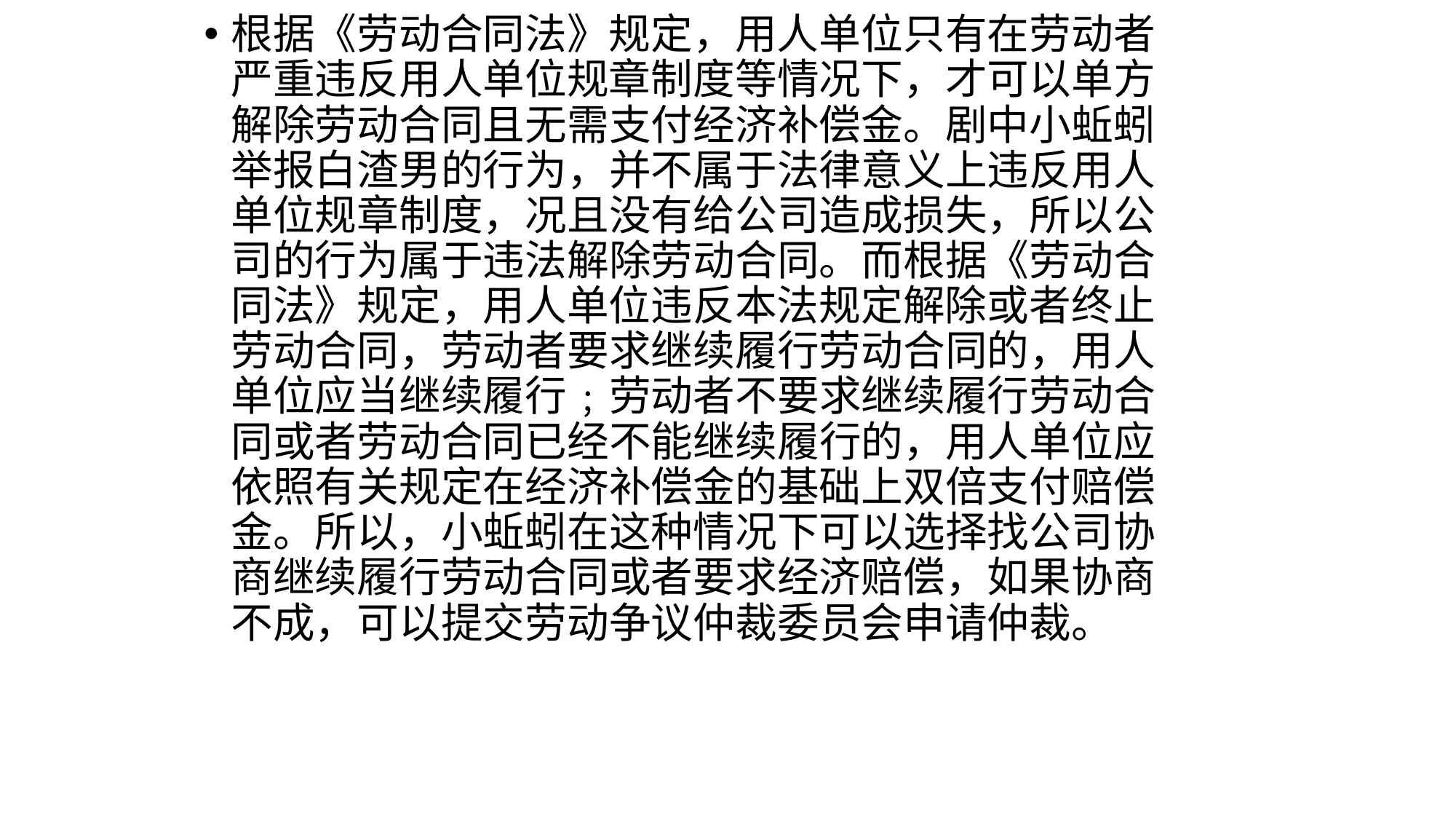

根据《劳动合同法》规定，用人单位只有在劳动者严重违反用人单位规章制度等情况下，才可以单方解除劳动合同且无需支付经济补偿金。剧中小蚯蚓举报白渣男的行为，并不属于法律意义上违反用人单位规章制度，况且没有给公司造成损失，所以公司的行为属于违法解除劳动合同。而根据《劳动合同法》规定，用人单位违反本法规定解除或者终止劳动合同，劳动者要求继续履行劳动合同的，用人单位应当继续履行﹔劳动者不要求继续履行劳动合同或者劳动合同已经不能继续履行的，用人单位应依照有关规定在经济补偿金的基础上双倍支付赔偿金。所以，小蚯蚓在这种情况下可以选择找公司协商继续履行劳动合同或者要求经济赔偿，如果协商不成，可以提交劳动争议仲裁委员会申请仲裁。